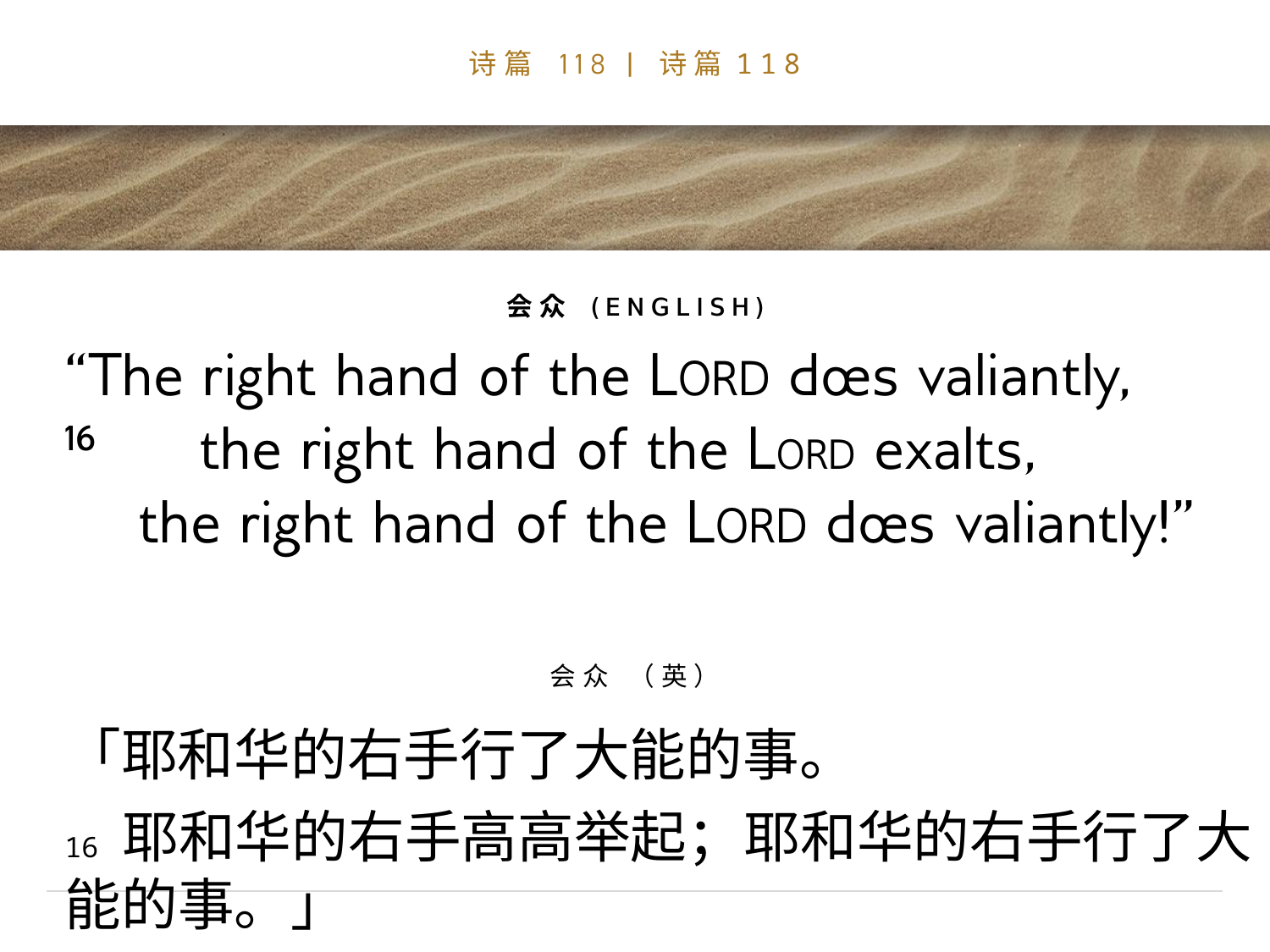

# 诗篇 118 | 诗篇118
会众 (ENGLISH)
“The right hand of the LORD does valiantly,
16      the right hand of the LORD exalts,
    the right hand of the LORD does valiantly!”
会众 （英）
「耶和华的右手行了大能的事。
16 耶和华的右手高高举起；耶和华的右手行了大能的事。」